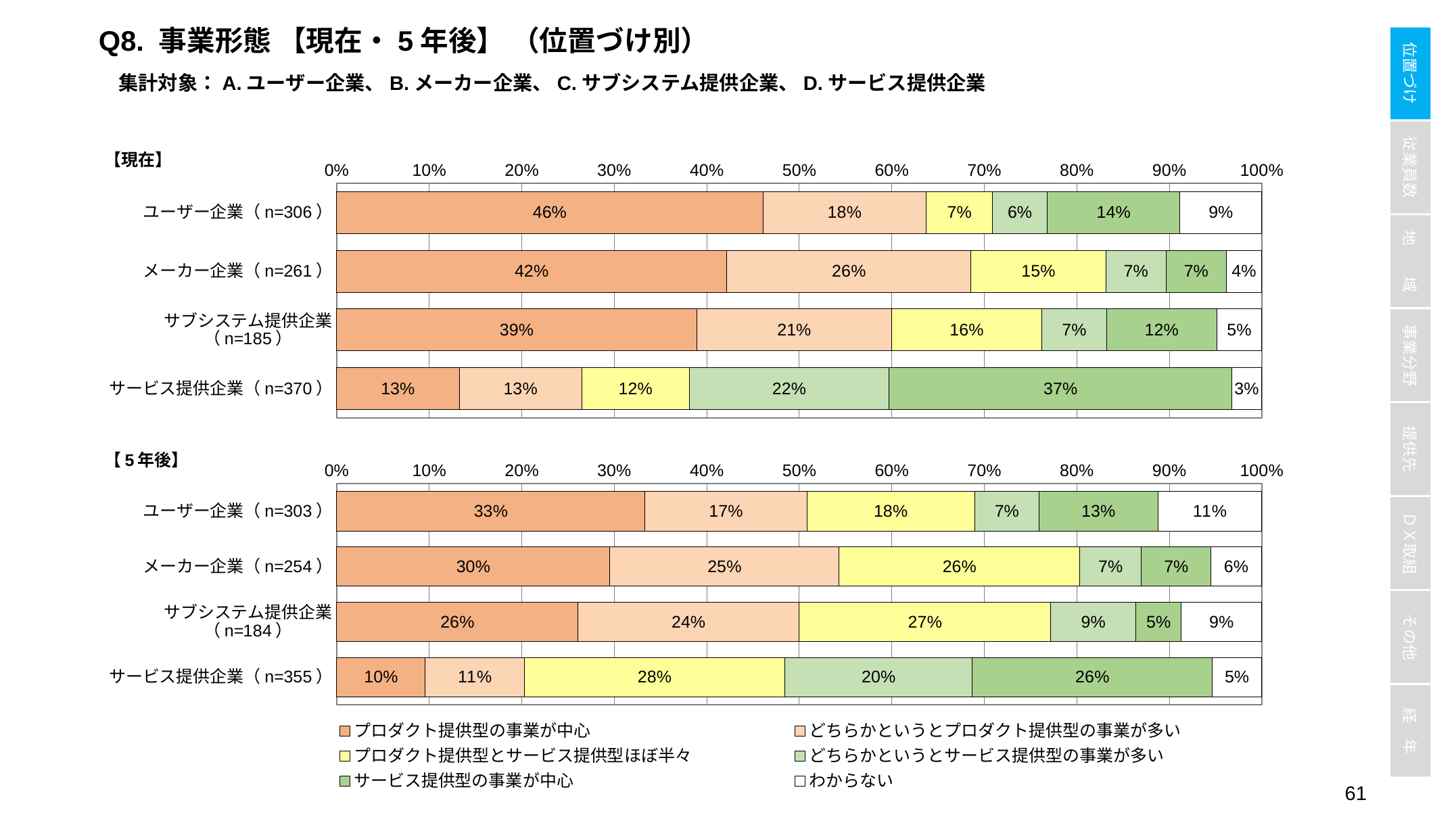

Q8. 事業形態 【現在・5年後】 （位置づけ別）
集計対象：A.ユーザー企業、B.メーカー企業、C.サブシステム提供企業、D.サービス提供企業

### Chart

| Category | プロダクト提供型の事業が中心 | どちらかというとプロダクト提供型の事業が多い | プロダクト提供型とサービス提供型ほぼ半々 | どちらかというとサービス提供型の事業が多い | サービス提供型の事業が中心 | わからない |
|---|---|---|---|---|---|---|
| ユーザー企業（n=306） | 0.46078431372549017 | 0.17647058823529413 | 0.0718954248366013 | 0.058823529411764705 | 0.1437908496732026 | 0.08823529411764706 |
| メーカー企業（n=261） | 0.421455938697318 | 0.26436781609195403 | 0.14559386973180077 | 0.06513409961685823 | 0.06513409961685823 | 0.038314176245210725 |
| サブシステム提供企業（n=185） | 0.3891891891891892 | 0.21081081081081082 | 0.16216216216216217 | 0.07027027027027027 | 0.11891891891891893 | 0.04864864864864865 |
| サービス提供企業（n=370） | 0.13243243243243244 | 0.13243243243243244 | 0.11621621621621622 | 0.21621621621621623 | 0.37027027027027026 | 0.032432432432432434 |

### Chart

| Category | プロダクト提供型の事業が中心 | どちらかというとプロダクト提供型の事業が多い | プロダクト提供型とサービス提供型ほぼ半々 | どちらかというとサービス提供型の事業が多い | サービス提供型の事業が中心 | わからない |
|---|---|---|---|---|---|---|
| ユーザー企業（n=303） | 0.3333333333333333 | 0.17491749174917492 | 0.18151815181518152 | 0.06930693069306931 | 0.12871287128712872 | 0.11221122112211221 |
| メーカー企業（n=254） | 0.2952755905511811 | 0.24803149606299213 | 0.25984251968503935 | 0.06692913385826772 | 0.07480314960629922 | 0.05511811023622047 |
| サブシステム提供企業（n=184） | 0.2608695652173913 | 0.2391304347826087 | 0.2717391304347826 | 0.09239130434782608 | 0.04891304347826087 | 0.08695652173913043 |
| サービス提供企業（n=355） | 0.09577464788732394 | 0.10704225352112676 | 0.28169014084507044 | 0.2028169014084507 | 0.2591549295774648 | 0.05352112676056338 |
61